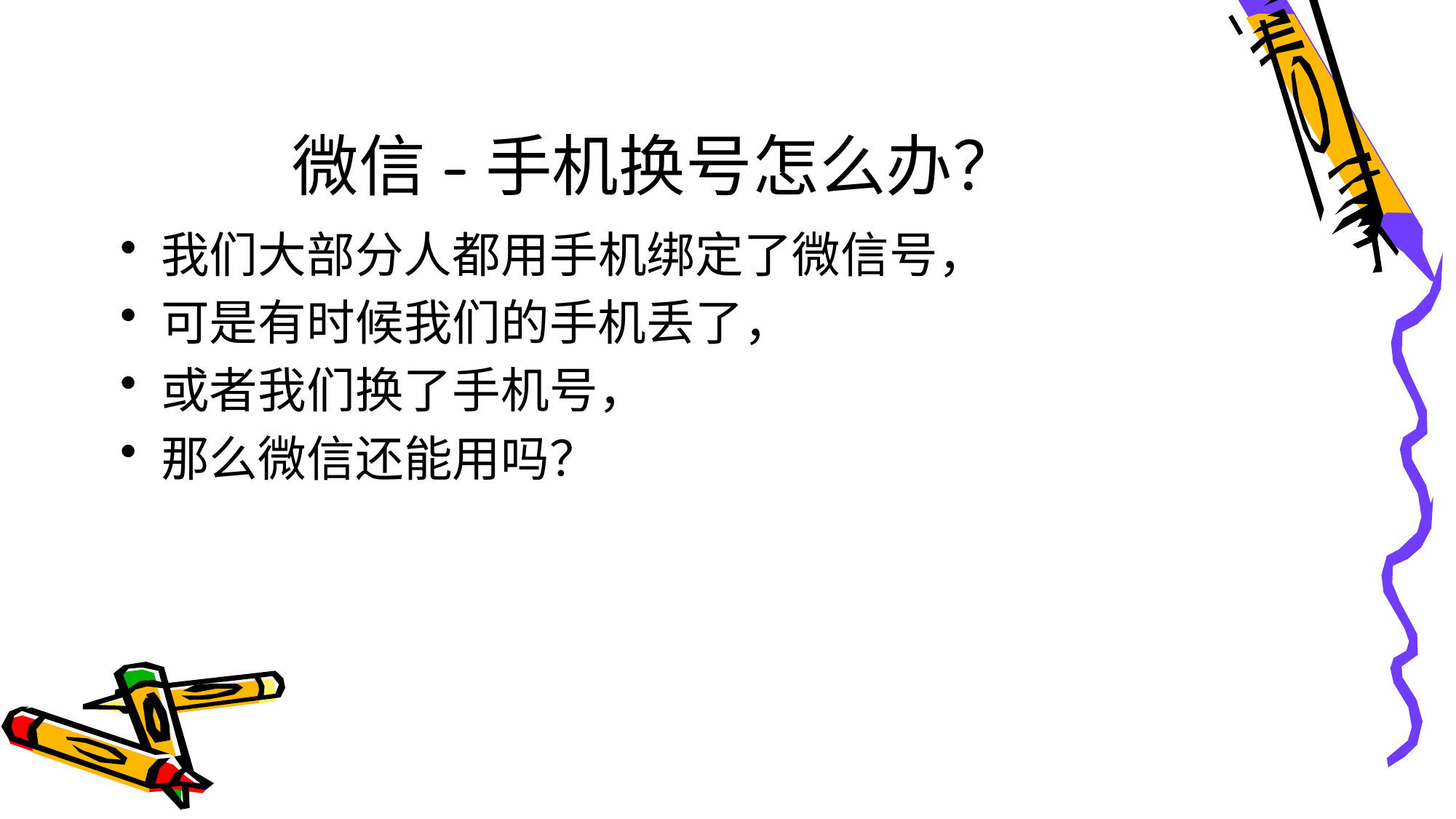

# 微信-手机换号怎么办？
我们大部分人都用手机绑定了微信号，
可是有时候我们的手机丢了，
或者我们换了手机号，
那么微信还能用吗？